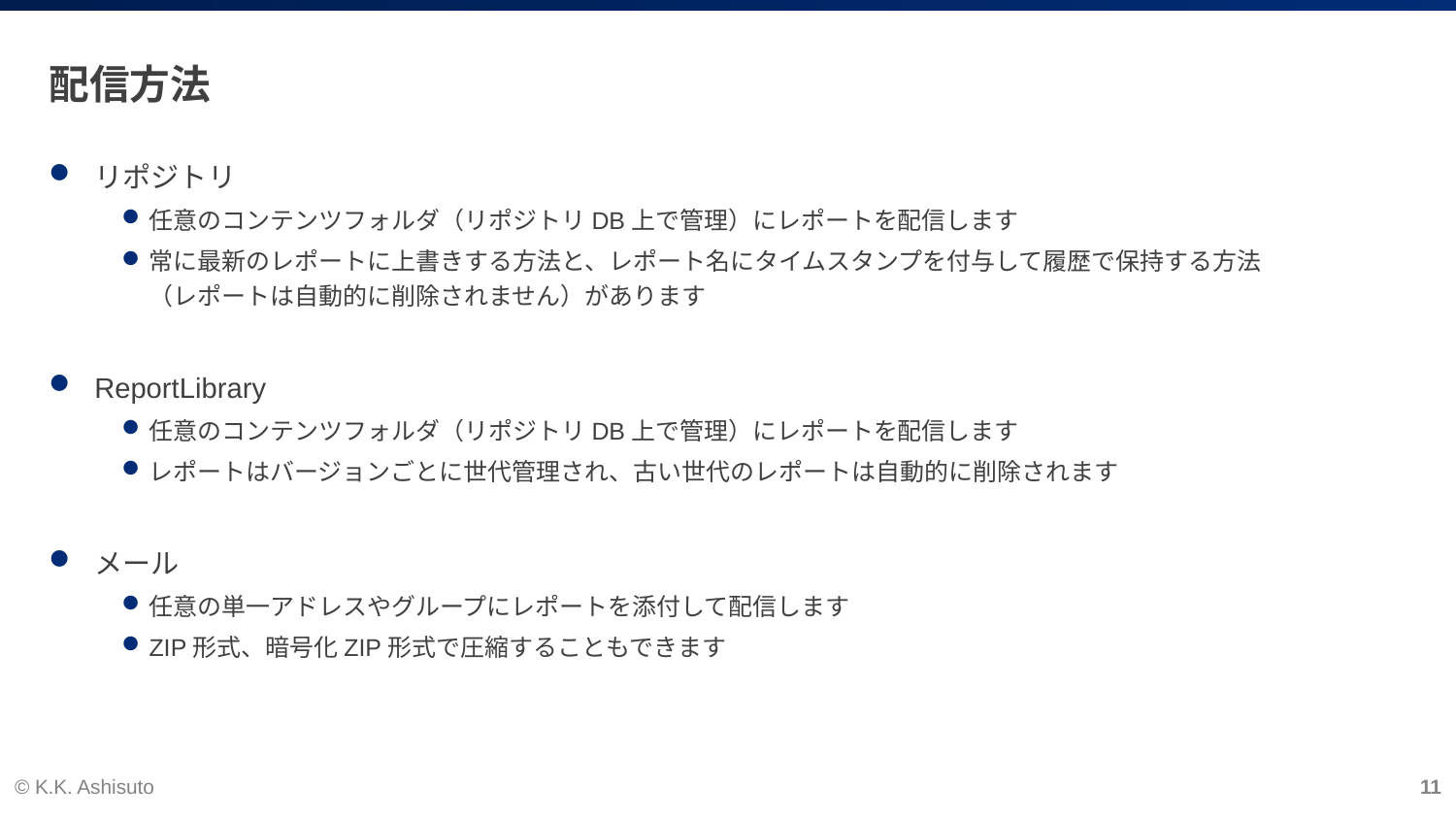

# 配信方法
リポジトリ
任意のコンテンツフォルダ（リポジトリDB上で管理）にレポートを配信します
常に最新のレポートに上書きする方法と、レポート名にタイムスタンプを付与して履歴で保持する方法
（レポートは自動的に削除されません）があります

ReportLibrary
任意のコンテンツフォルダ（リポジトリDB上で管理）にレポートを配信します
レポートはバージョンごとに世代管理され、古い世代のレポートは自動的に削除されます

メール
任意の単一アドレスやグループにレポートを添付して配信します
ZIP形式、暗号化ZIP形式で圧縮することもできます

© K.K. Ashisuto
11